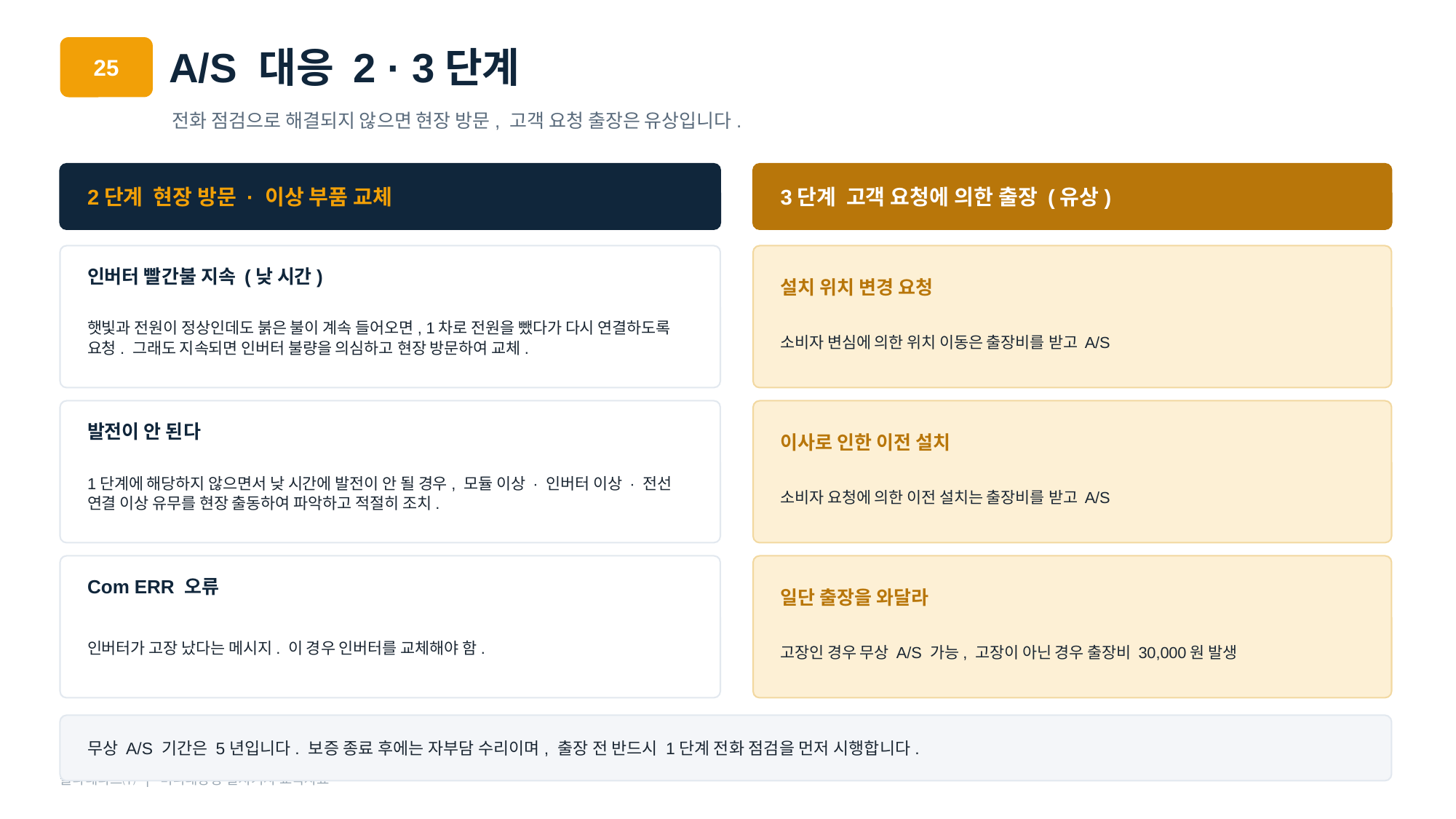

A/S 대응 2 · 3단계
25
전화 점검으로 해결되지 않으면 현장 방문, 고객 요청 출장은 유상입니다.

2단계  현장 방문 · 이상 부품 교체

3단계  고객 요청에 의한 출장 (유상)

인버터 빨간불 지속 (낮 시간)
설치 위치 변경 요청
햇빛과 전원이 정상인데도 붉은 불이 계속 들어오면, 1차로 전원을 뺐다가 다시 연결하도록 요청. 그래도 지속되면 인버터 불량을 의심하고 현장 방문하여 교체.
소비자 변심에 의한 위치 이동은 출장비를 받고 A/S

발전이 안 된다
이사로 인한 이전 설치
1단계에 해당하지 않으면서 낮 시간에 발전이 안 될 경우, 모듈 이상 · 인버터 이상 · 전선 연결 이상 유무를 현장 출동하여 파악하고 적절히 조치.
소비자 요청에 의한 이전 설치는 출장비를 받고 A/S

Com ERR 오류
일단 출장을 와달라
인버터가 고장 났다는 메시지. 이 경우 인버터를 교체해야 함.
고장인 경우 무상 A/S 가능, 고장이 아닌 경우 출장비 30,000원 발생

무상 A/S 기간은 5년입니다. 보증 종료 후에는 자부담 수리이며, 출장 전 반드시 1단계 전화 점검을 먼저 시행합니다.
솔라테라스㈜  |  미니태양광 설치기사 교육자료